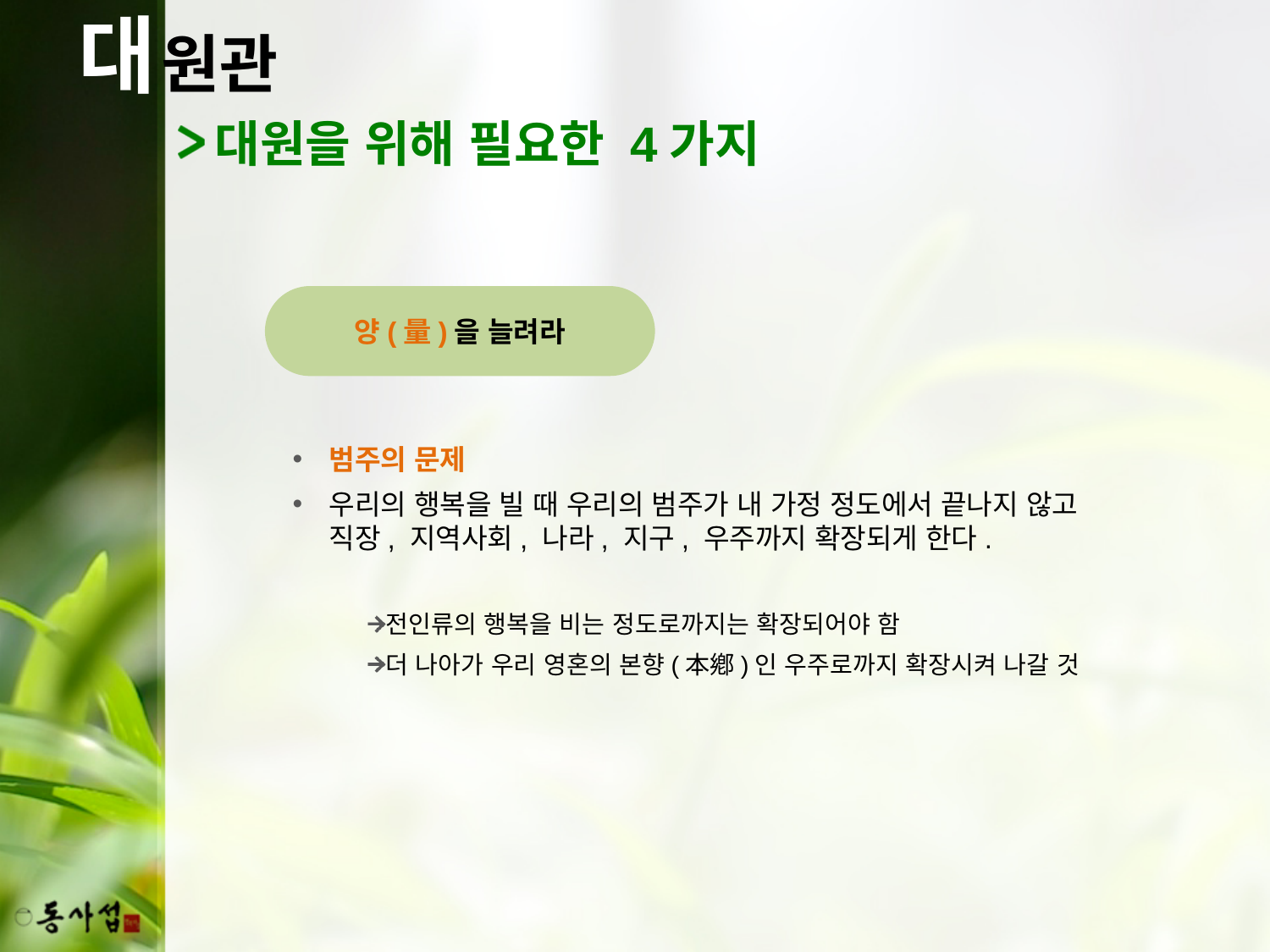

대
원관
대원을 위해 필요한 4가지
양(量)을 늘려라
범주의 문제
우리의 행복을 빌 때 우리의 범주가 내 가정 정도에서 끝나지 않고 직장, 지역사회, 나라, 지구, 우주까지 확장되게 한다.

전인류의 행복을 비는 정도로까지는 확장되어야 함
더 나아가 우리 영혼의 본향(本鄕)인 우주로까지 확장시켜 나갈 것